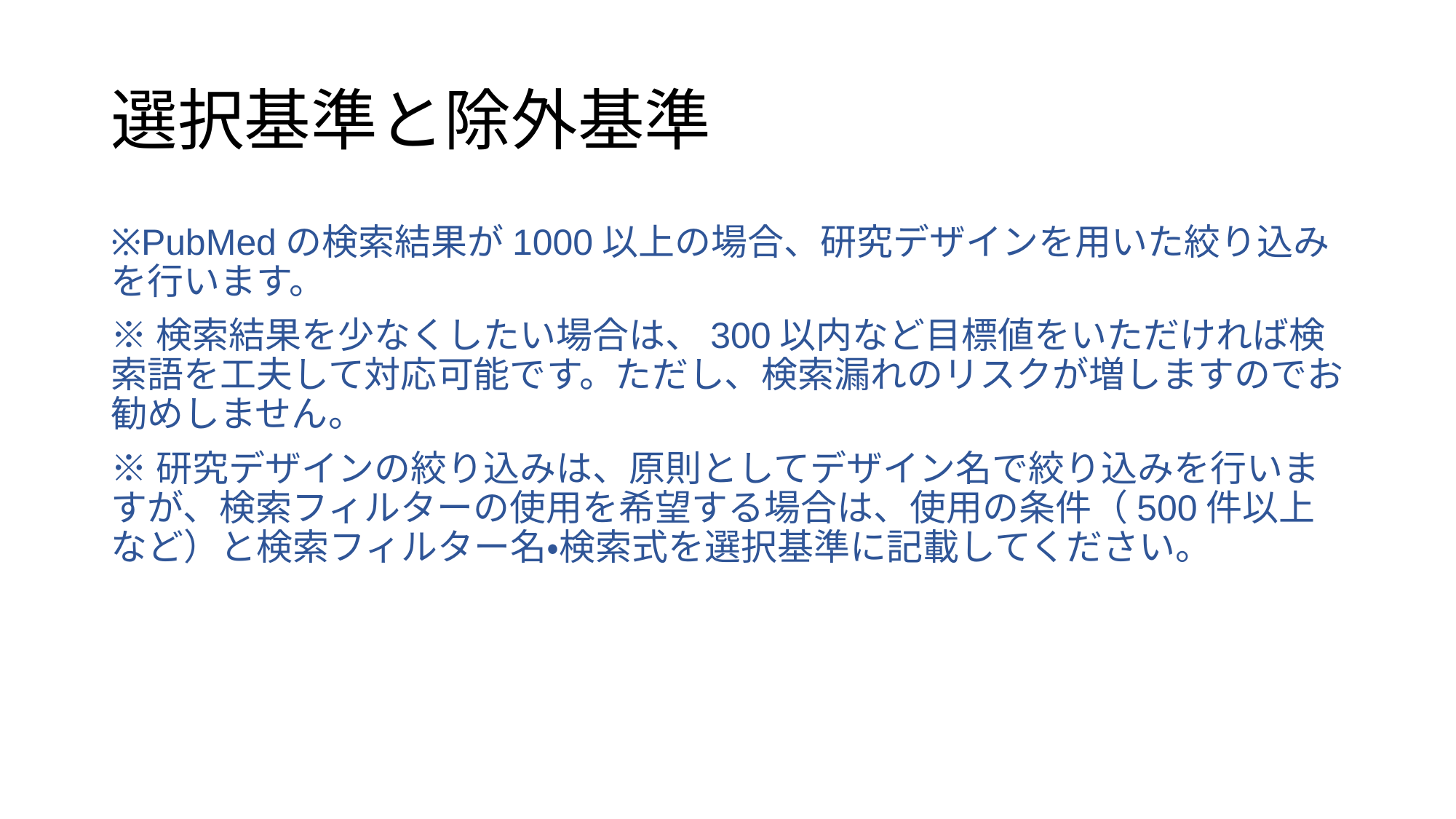

# 選択基準と除外基準
※PubMedの検索結果が1000以上の場合、研究デザインを用いた絞り込みを行います。
※検索結果を少なくしたい場合は、300以内など目標値をいただければ検索語を工夫して対応可能です。ただし、検索漏れのリスクが増しますのでお勧めしません。
※研究デザインの絞り込みは、原則としてデザイン名で絞り込みを行いますが、検索フィルターの使用を希望する場合は、使用の条件（500件以上など）と検索フィルター名・検索式を選択基準に記載してください。